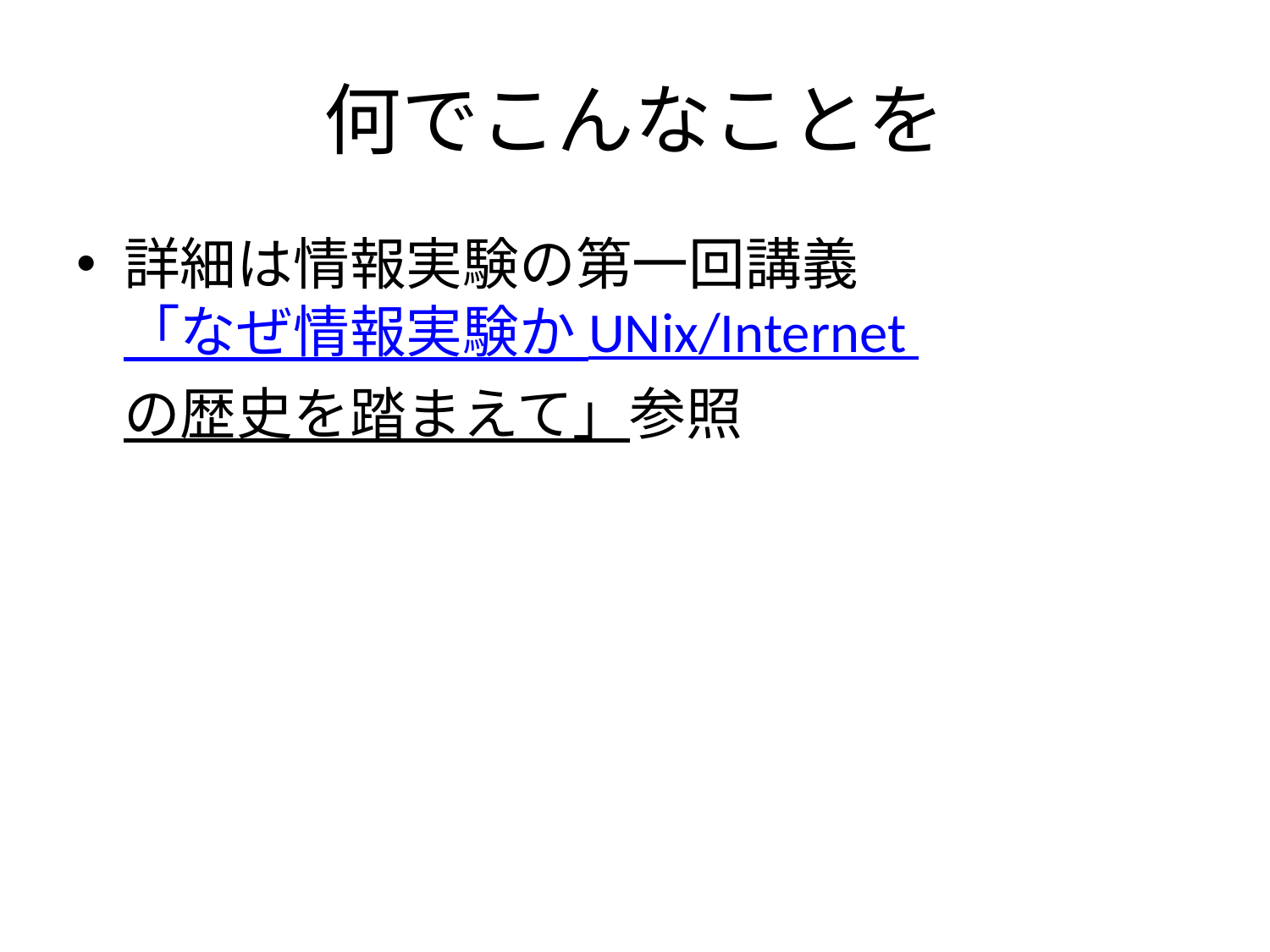

# 何でこんなことを
詳細は情報実験の第一回講義
「なぜ情報実験か UNix/Internet の歴史を踏まえて」参照